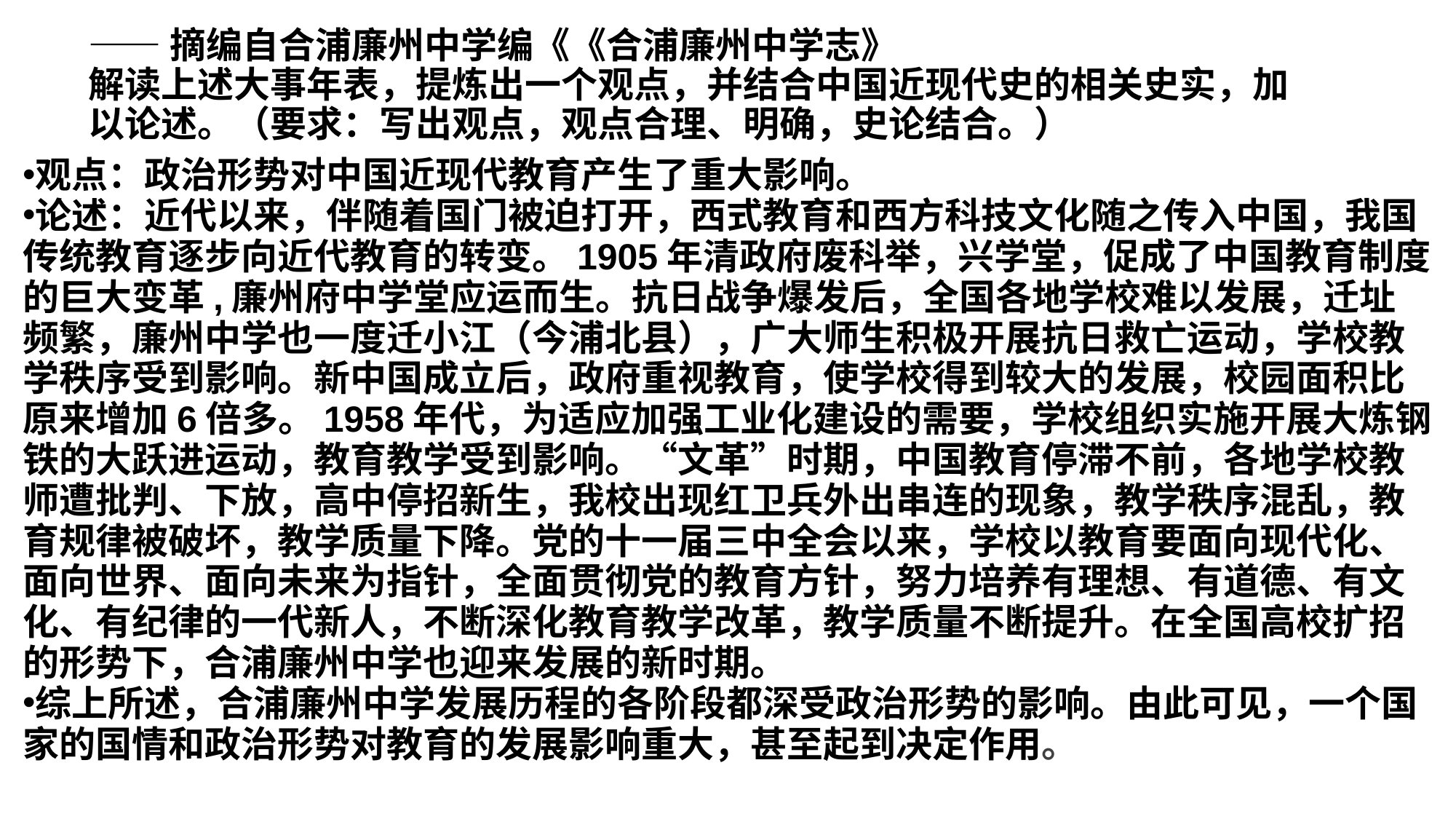

# ——摘编自合浦廉州中学编《《合浦廉州中学志》 解读上述大事年表，提炼出一个观点，并结合中国近现代史的相关史实，加以论述。（要求：写出观点，观点合理、明确，史论结合。）
观点：政治形势对中国近现代教育产生了重大影响。
论述：近代以来，伴随着国门被迫打开，西式教育和西方科技文化随之传入中国，我国传统教育逐步向近代教育的转变。1905年清政府废科举，兴学堂，促成了中国教育制度的巨大变革,廉州府中学堂应运而生。抗日战争爆发后，全国各地学校难以发展，迁址频繁，廉州中学也一度迁小江（今浦北县），广大师生积极开展抗日救亡运动，学校教学秩序受到影响。新中国成立后，政府重视教育，使学校得到较大的发展，校园面积比原来增加6倍多。1958年代，为适应加强工业化建设的需要，学校组织实施开展大炼钢铁的大跃进运动，教育教学受到影响。“文革”时期，中国教育停滞不前，各地学校教师遭批判、下放，高中停招新生，我校出现红卫兵外出串连的现象，教学秩序混乱，教育规律被破坏，教学质量下降。党的十一届三中全会以来，学校以教育要面向现代化、面向世界、面向未来为指针，全面贯彻党的教育方针，努力培养有理想、有道德、有文化、有纪律的一代新人，不断深化教育教学改革，教学质量不断提升。在全国高校扩招的形势下，合浦廉州中学也迎来发展的新时期。
综上所述，合浦廉州中学发展历程的各阶段都深受政治形势的影响。由此可见，一个国家的国情和政治形势对教育的发展影响重大，甚至起到决定作用。